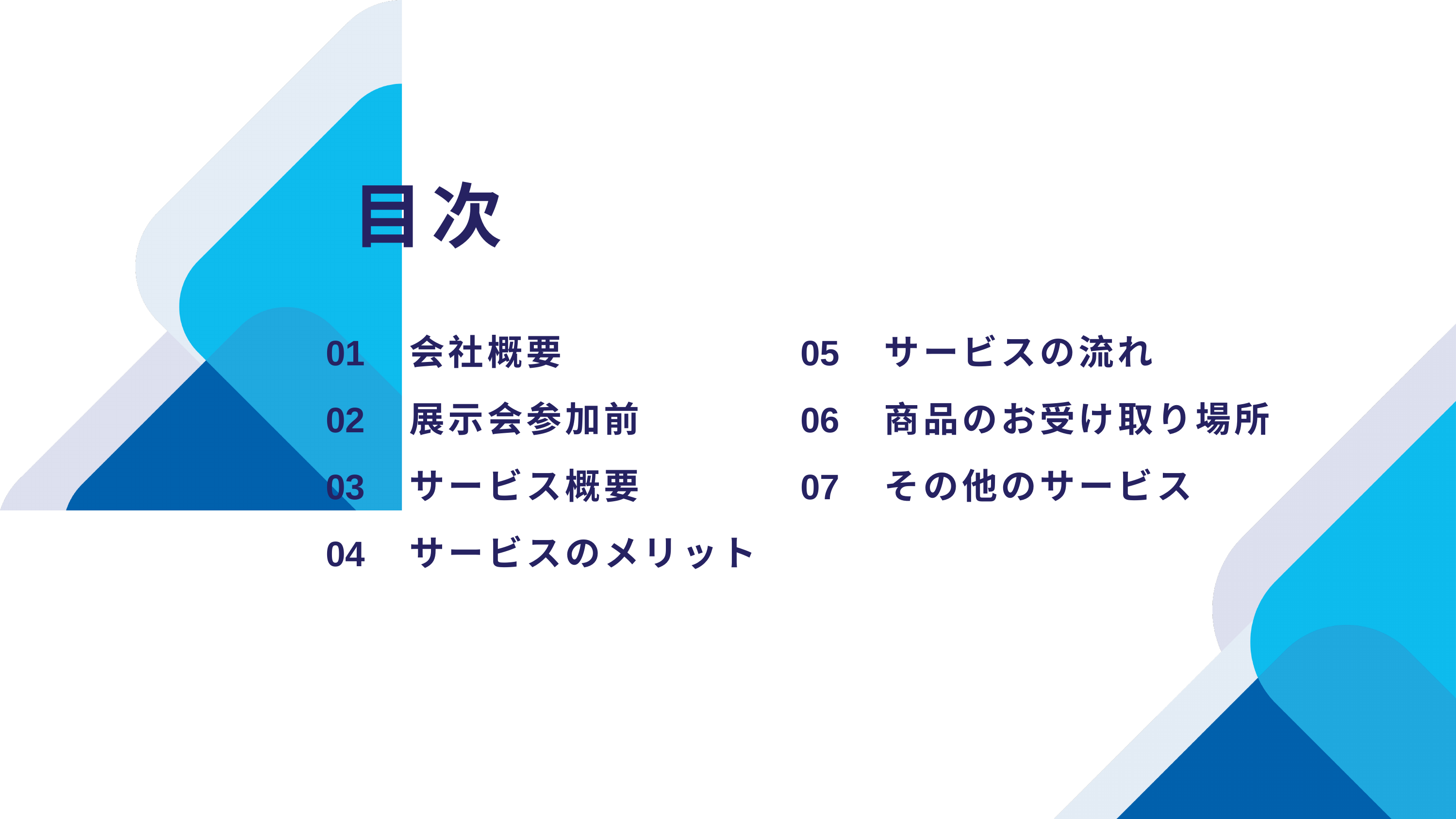

目次
会社概要
サービスの流れ
01
05

展示会参加前
商品のお受け取り場所
02
06
サービス概要
その他のサービス
03
07
サービスのメリット
04